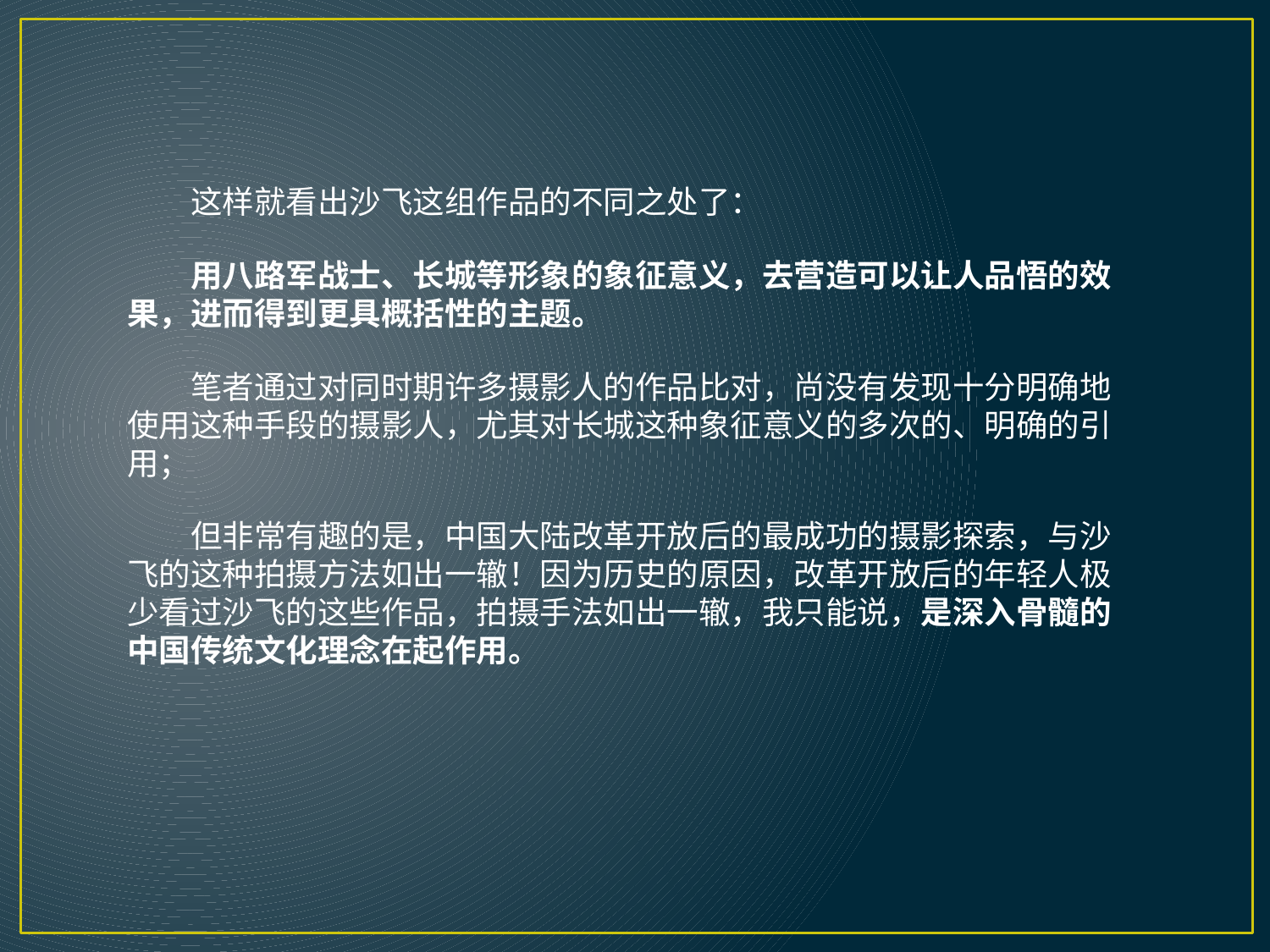

这样就看出沙飞这组作品的不同之处了：
用八路军战士、长城等形象的象征意义，去营造可以让人品悟的效果，进而得到更具概括性的主题。
笔者通过对同时期许多摄影人的作品比对，尚没有发现十分明确地使用这种手段的摄影人，尤其对长城这种象征意义的多次的、明确的引用；
但非常有趣的是，中国大陆改革开放后的最成功的摄影探索，与沙飞的这种拍摄方法如出一辙！因为历史的原因，改革开放后的年轻人极少看过沙飞的这些作品，拍摄手法如出一辙，我只能说，是深入骨髓的中国传统文化理念在起作用。